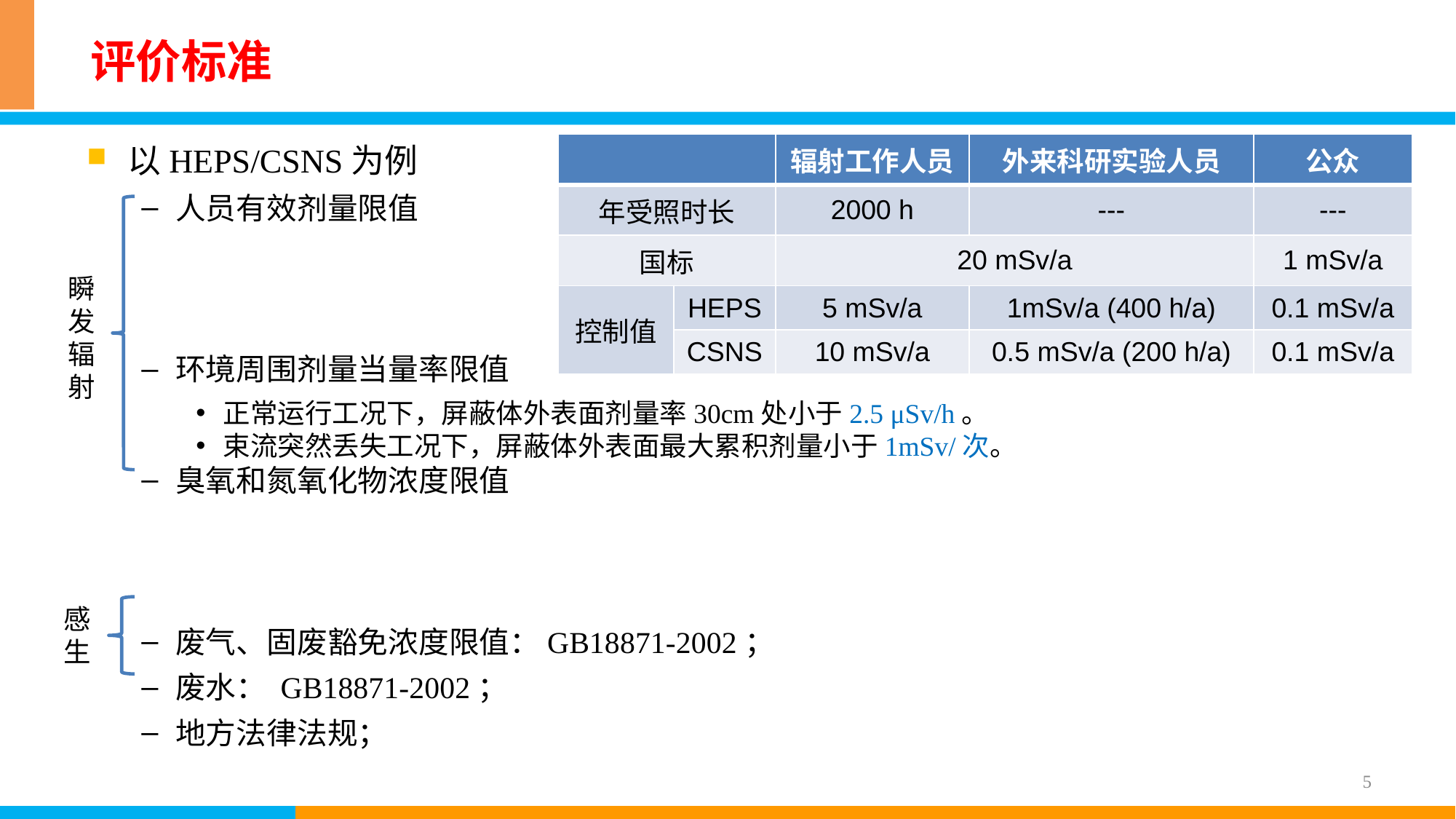

# 评价标准
以HEPS/CSNS为例
人员有效剂量限值

环境周围剂量当量率限值
正常运行工况下，屏蔽体外表面剂量率30cm处小于2.5 μSv/h。
束流突然丢失工况下，屏蔽体外表面最大累积剂量小于1mSv/次。
臭氧和氮氧化物浓度限值

废气、固废豁免浓度限值：GB18871-2002；
废水： GB18871-2002；
地方法律法规；

|  |  | 辐射工作人员 | 外来科研实验人员 | 公众 |
| --- | --- | --- | --- | --- |
| 年受照时长 |  | 2000 h | --- | --- |
| 国标 |  | 20 mSv/a |  | 1 mSv/a |
| 控制值 | HEPS | 5 mSv/a | 1mSv/a (400 h/a) | 0.1 mSv/a |
|  | CSNS | 10 mSv/a | 0.5 mSv/a (200 h/a) | 0.1 mSv/a |

瞬发辐射
感生

5